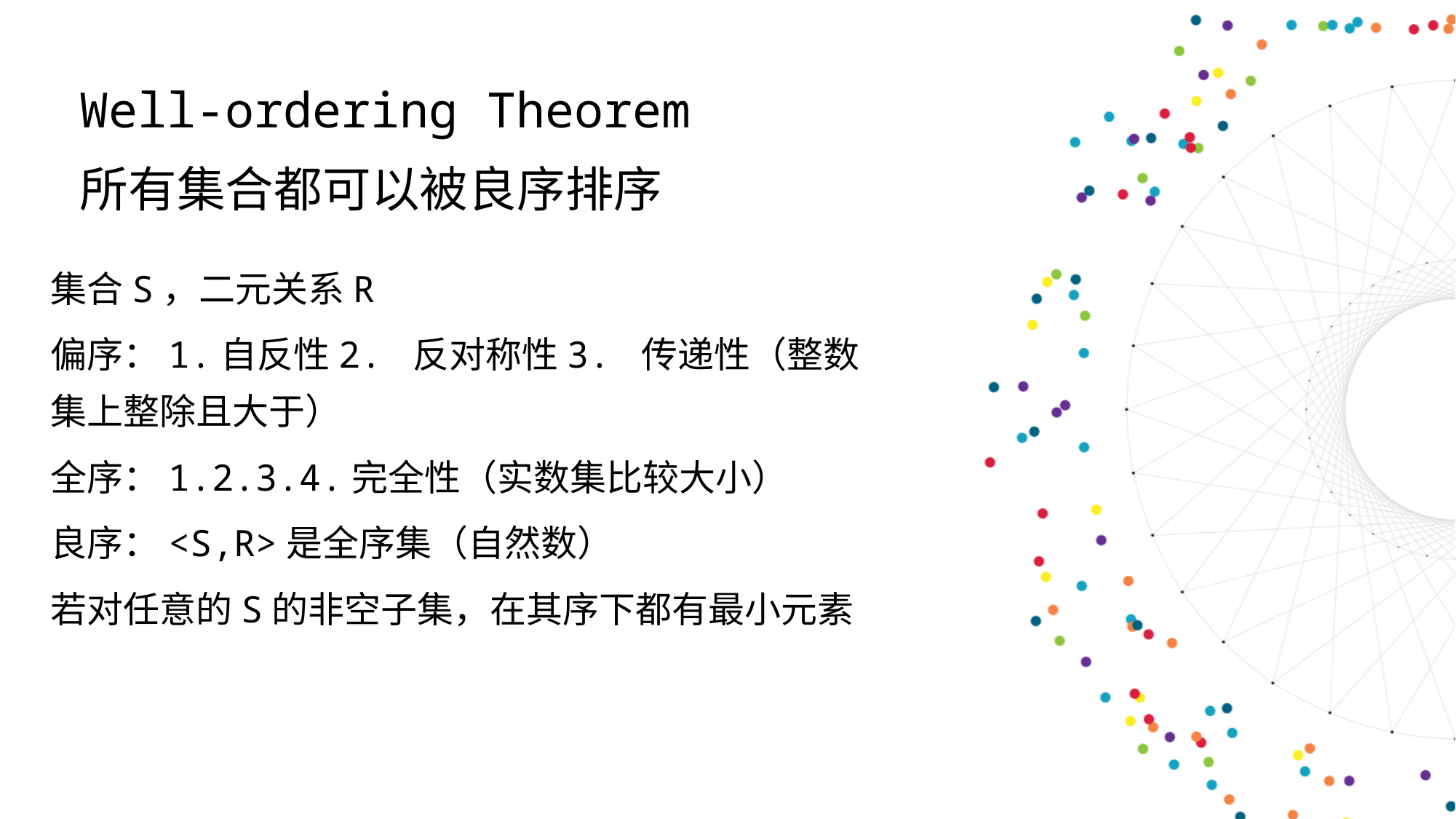

Well-ordering Theorem

所有集合都可以被良序排序

集合S，二元关系R
偏序：1.自反性2. 反对称性3. 传递性（整数集上整除且大于）
全序：1.2.3.4.完全性（实数集比较大小）
良序：<S,R>是全序集（自然数）
若对任意的S的非空子集，在其序下都有最小元素